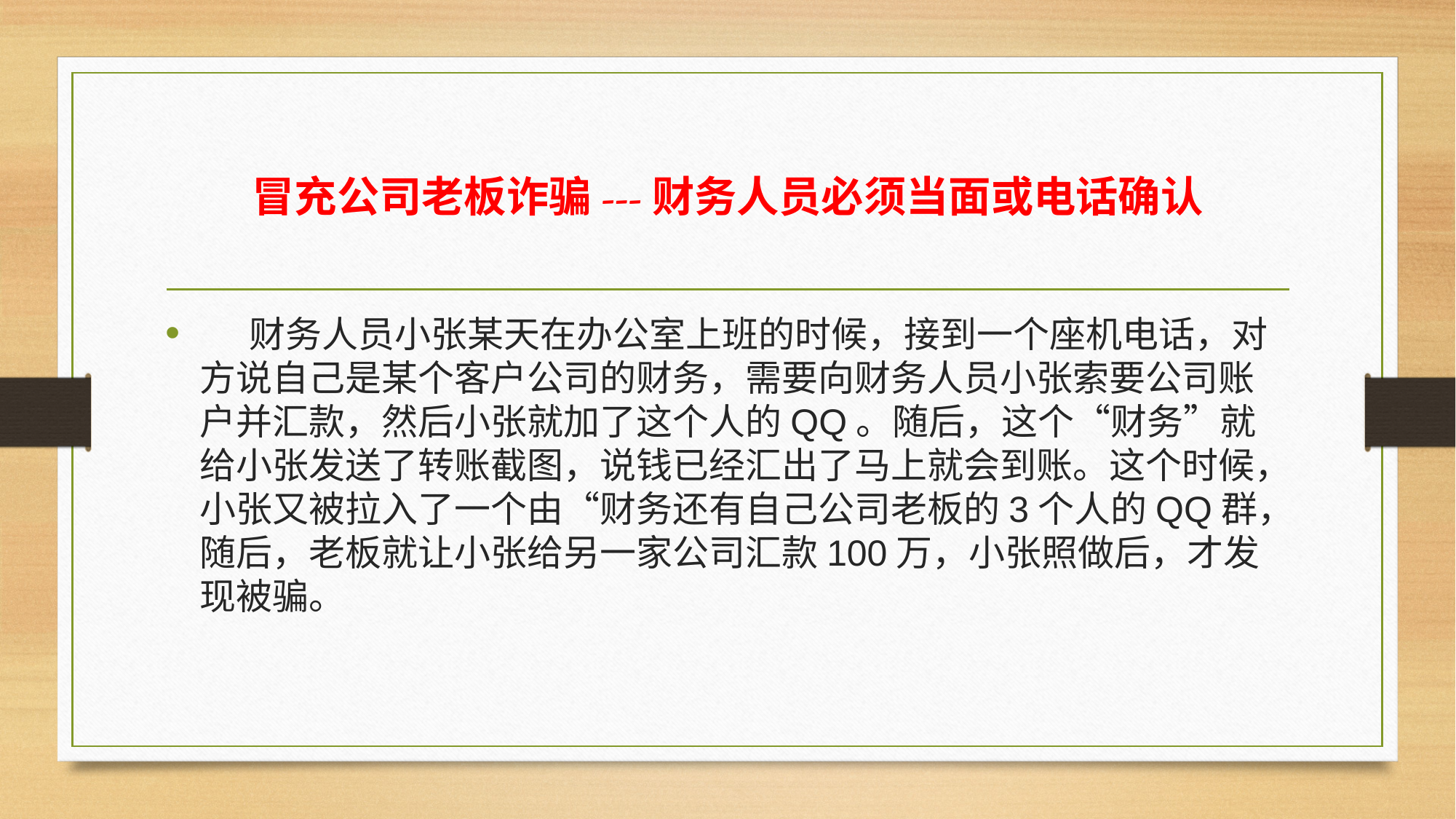

# 冒充公司老板诈骗---财务人员必须当面或电话确认
     财务人员小张某天在办公室上班的时候，接到一个座机电话，对方说自己是某个客户公司的财务，需要向财务人员小张索要公司账户并汇款，然后小张就加了这个人的QQ。随后，这个“财务”就给小张发送了转账截图，说钱已经汇出了马上就会到账。这个时候，小张又被拉入了一个由“财务还有自己公司老板的3个人的QQ群，随后，老板就让小张给另一家公司汇款100万，小张照做后，才发现被骗。